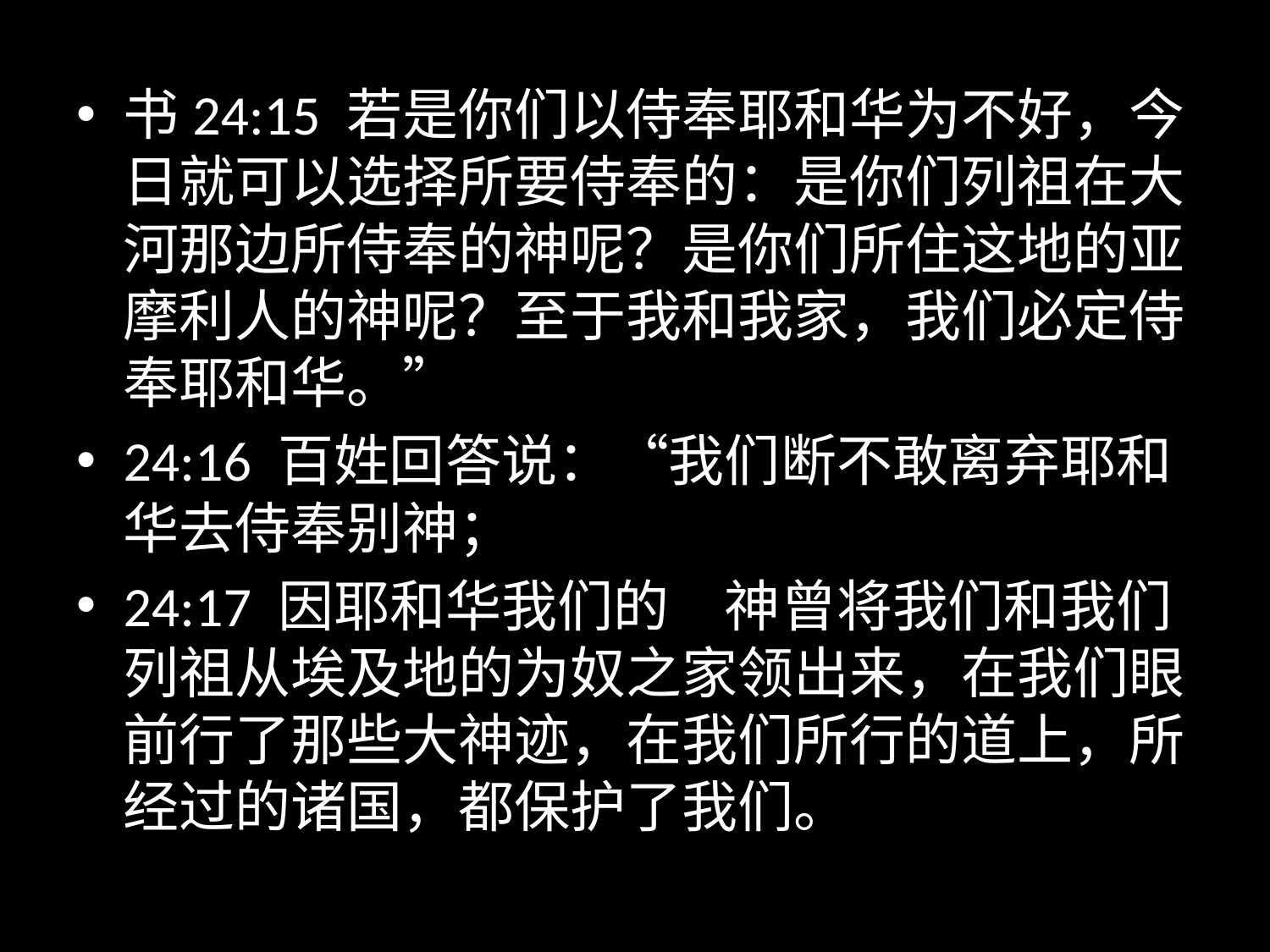

书24:15 若是你们以侍奉耶和华为不好，今日就可以选择所要侍奉的：是你们列祖在大河那边所侍奉的神呢？是你们所住这地的亚摩利人的神呢？至于我和我家，我们必定侍奉耶和华。”
24:16 百姓回答说：“我们断不敢离弃耶和华去侍奉别神；
24:17 因耶和华我们的　神曾将我们和我们列祖从埃及地的为奴之家领出来，在我们眼前行了那些大神迹，在我们所行的道上，所经过的诸国，都保护了我们。